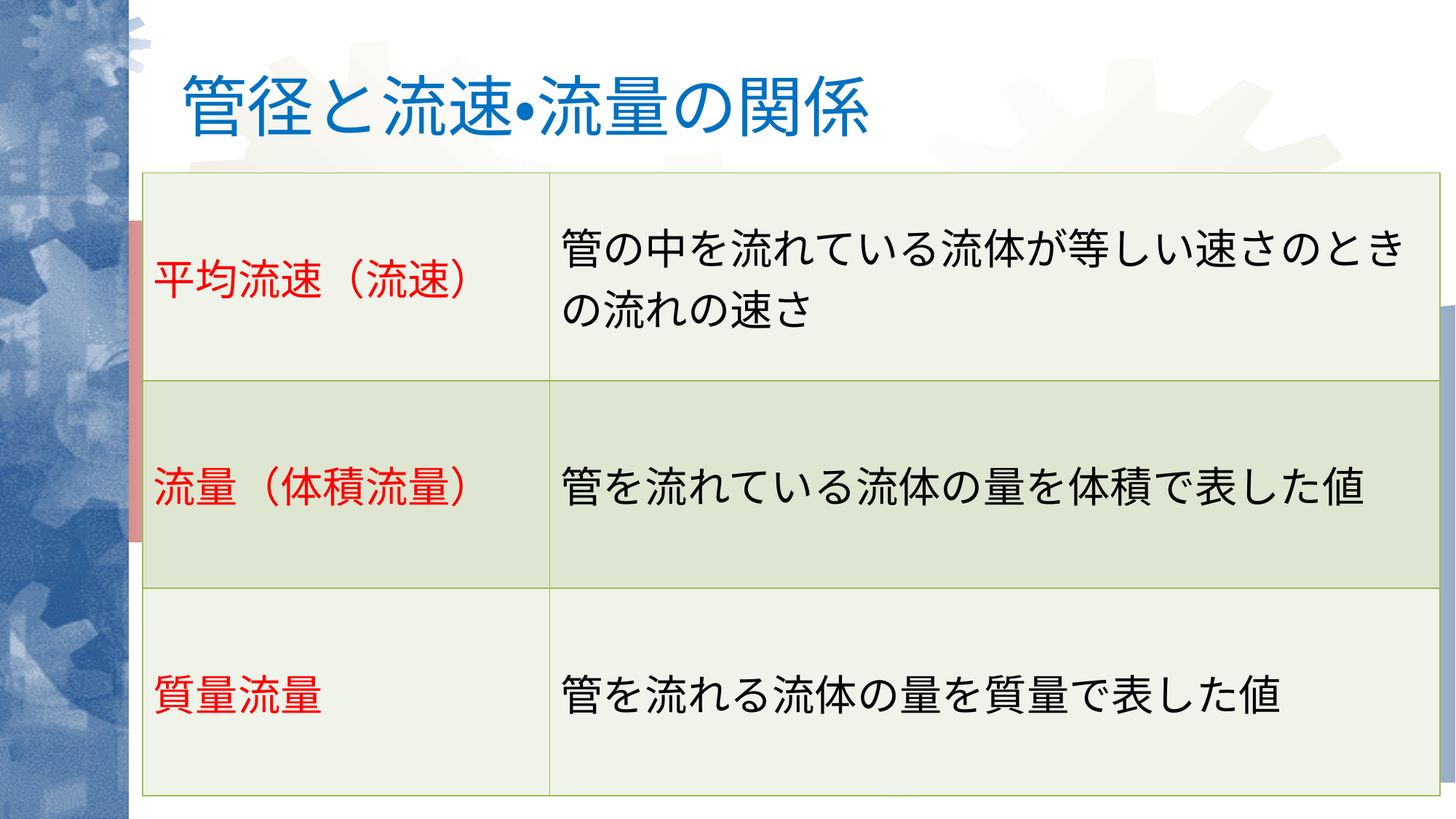

# 管径と流速・流量の関係
| 平均流速（流速） | 管の中を流れている流体が等しい速さのときの流れの速さ |
| --- | --- |
| 流量（体積流量） | 管を流れている流体の量を体積で表した値 |
| 質量流量 | 管を流れる流体の量を質量で表した値 |